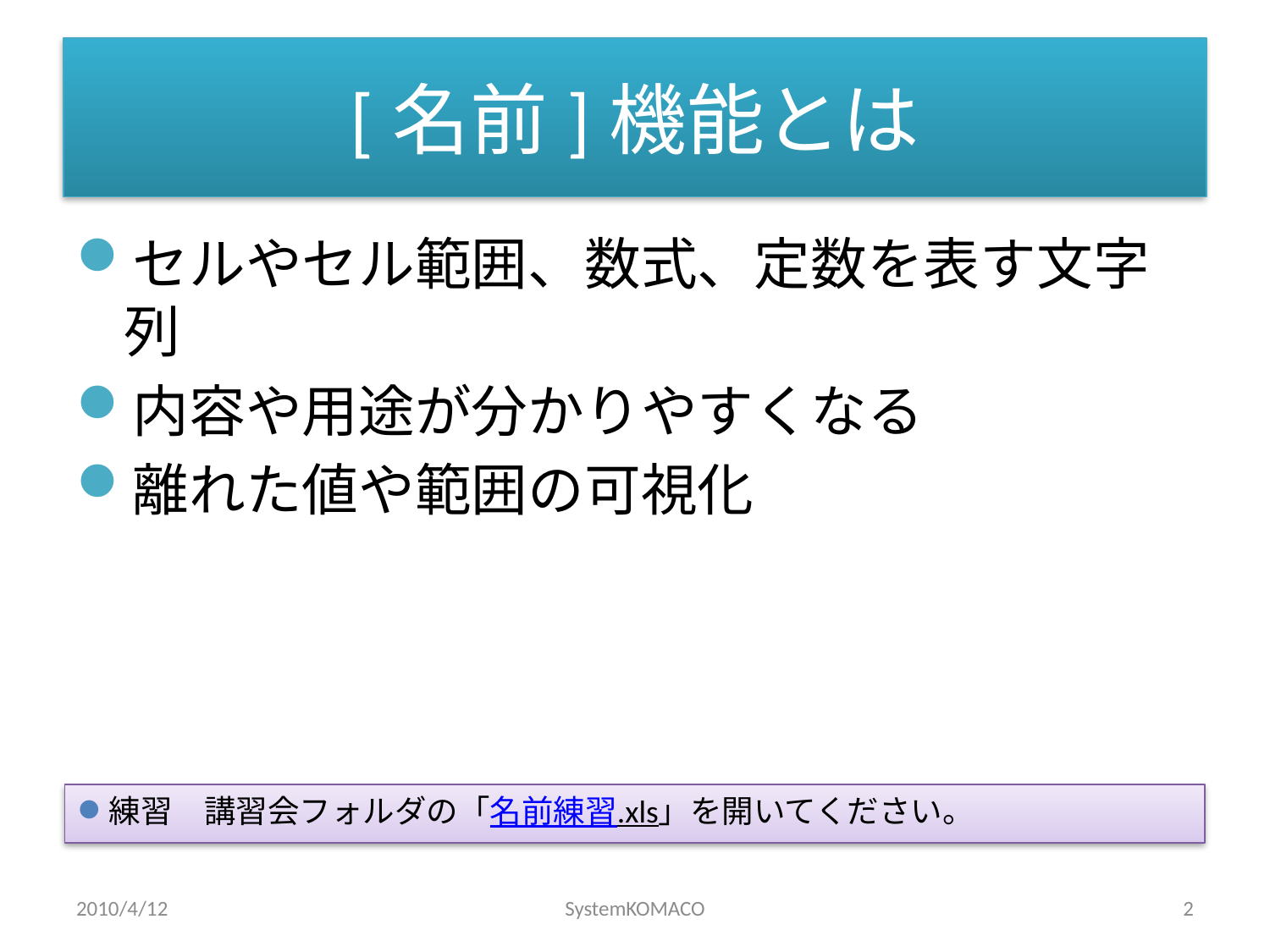

# [名前]機能とは
セルやセル範囲、数式、定数を表す文字列
内容や用途が分かりやすくなる
離れた値や範囲の可視化

練習　講習会フォルダの「名前練習.xls」を開いてください。
2010/4/12
SystemKOMACO
2